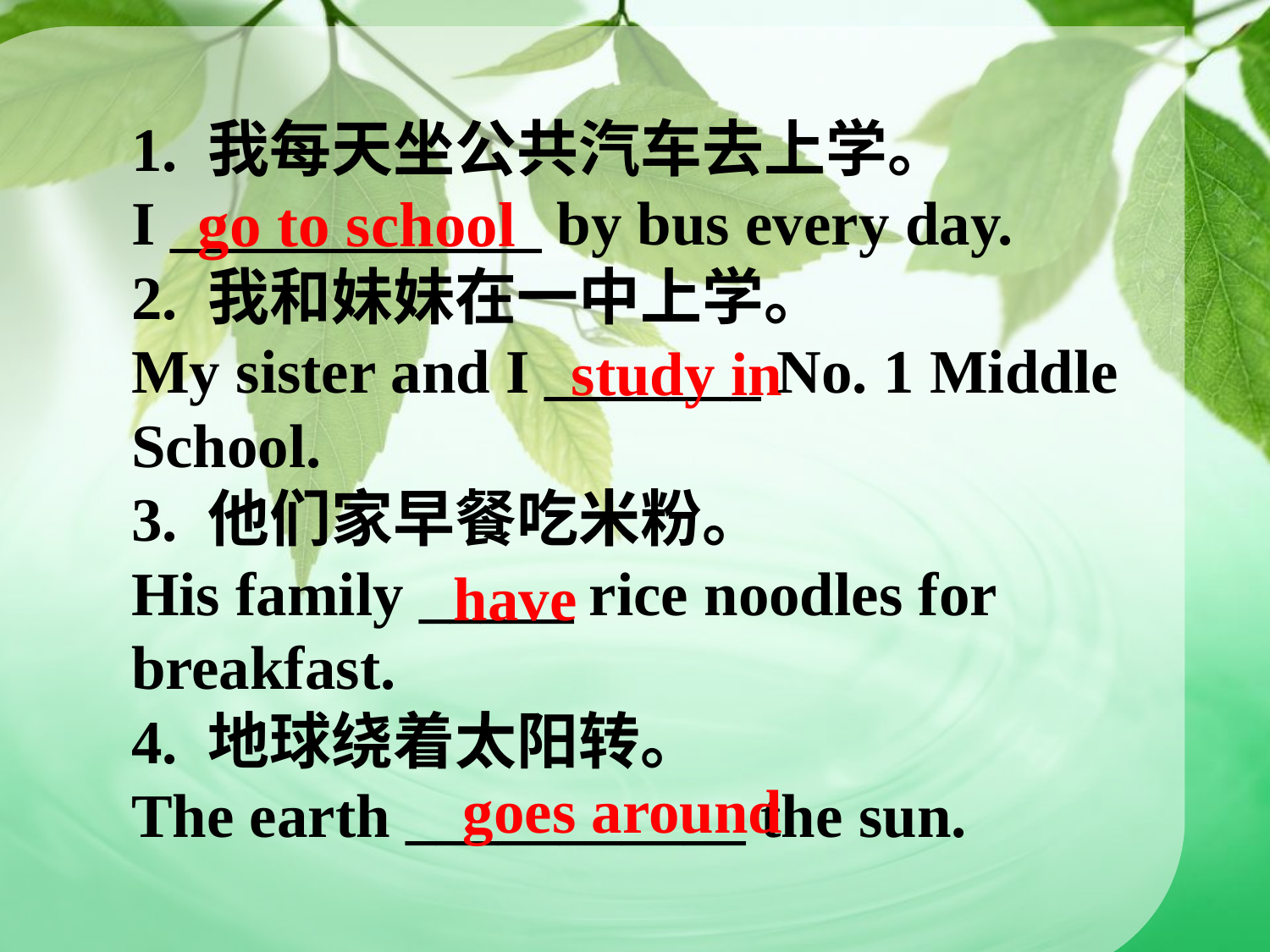

1. 我每天坐公共汽车去上学。
I ____________ by bus every day.
2. 我和妹妹在一中上学。
My sister and I _______ No. 1 Middle School.
3. 他们家早餐吃米粉。
His family _____ rice noodles for breakfast.
4. 地球绕着太阳转。
The earth ___________ the sun.
go to school
study in
 have
goes around